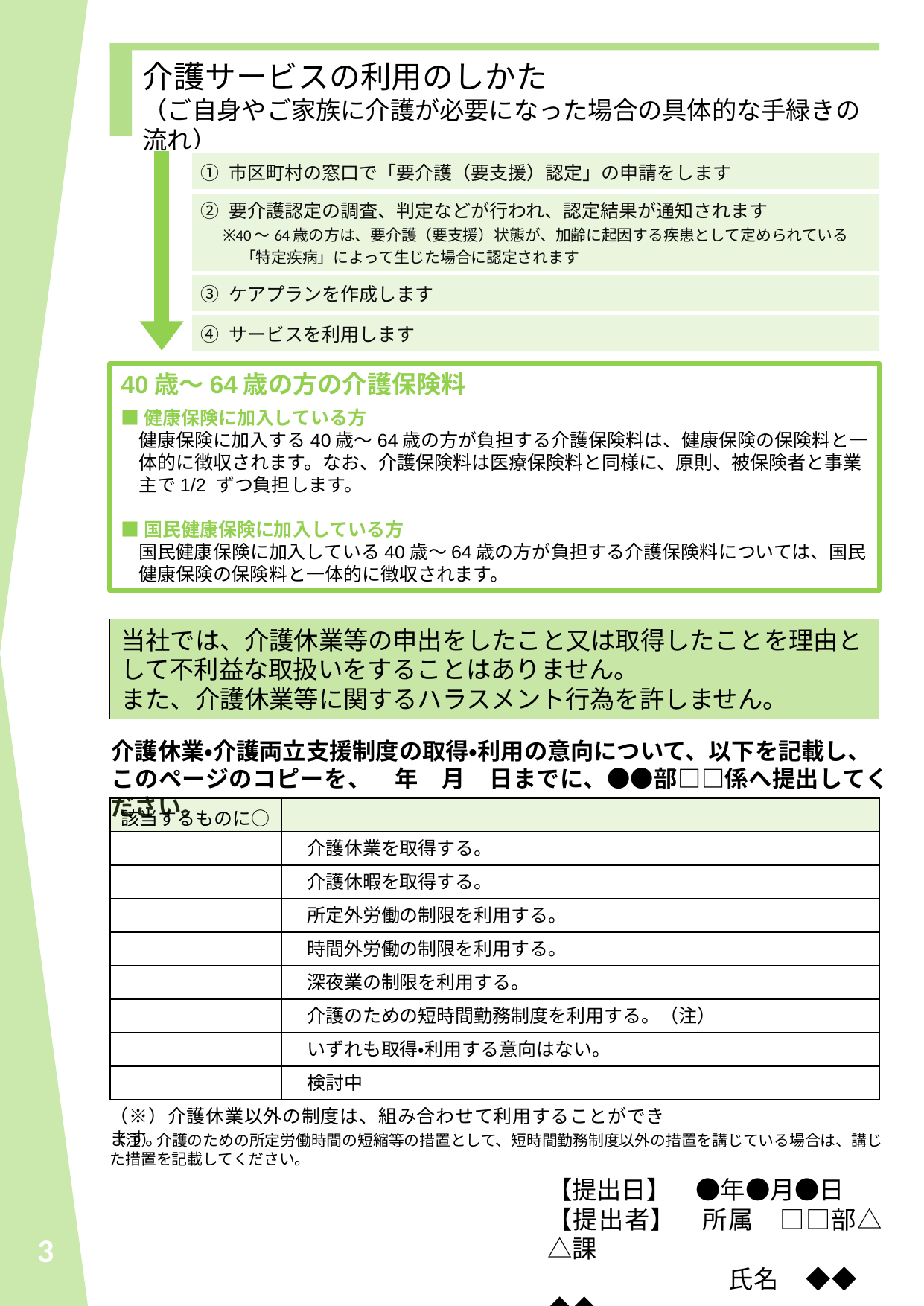

介護サービスの利用のしかた
（ご自身やご家族に介護が必要になった場合の具体的な手緑きの流れ）
| ① 市区町村の窓口で「要介護（要支援）認定」の申請をします |
| --- |
| ② 要介護認定の調査、判定などが行われ、認定結果が通知されます ※40〜64歳の方は、要介護（要支援）状態が、加齢に起因する疾患として定められている「特定疾病」によって生じた場合に認定されます |
| ③ ケアプランを作成します |
| ④ サービスを利用します |
40歳～64歳の方の介護保険料
■健康保険に加入している方
健康保険に加入する40歳～64歳の方が負担する介護保険料は、健康保険の保険料と一体的に徴収されます。なお、介護保険料は医療保険料と同様に、原則、被保険者と事業主で1/2 ずつ負担します。

■国民健康保険に加入している方
国民健康保険に加入している40歳～64歳の方が負担する介護保険料については、国民健康保険の保険料と一体的に徴収されます。
当社では、介護休業等の申出をしたこと又は取得したことを理由として不利益な取扱いをすることはありません。
また、介護休業等に関するハラスメント行為を許しません。

介護休業・介護両立支援制度の取得・利用の意向について、以下を記載し、
このページのコピーを、　年　月　日までに、●●部□□係へ提出してください。
| 該当するものに○ |  |
| --- | --- |
|  | 介護休業を取得する。 |
|  | 介護休暇を取得する。 |
|  | 所定外労働の制限を利用する。 |
|  | 時間外労働の制限を利用する。 |
|  | 深夜業の制限を利用する。 |
|  | 介護のための短時間勤務制度を利用する。（注） |
|  | いずれも取得・利用する意向はない。 |
|  | 検討中 |
（※）介護休業以外の制度は、組み合わせて利用することができます。
（注）介護のための所定労働時間の短縮等の措置として、短時間勤務制度以外の措置を講じている場合は、講じた措置を記載してください。
【提出日】　●年●月●日
【提出者】　所属　□□部△△課
　　　　　　　氏名　◆◆　◆◆
3